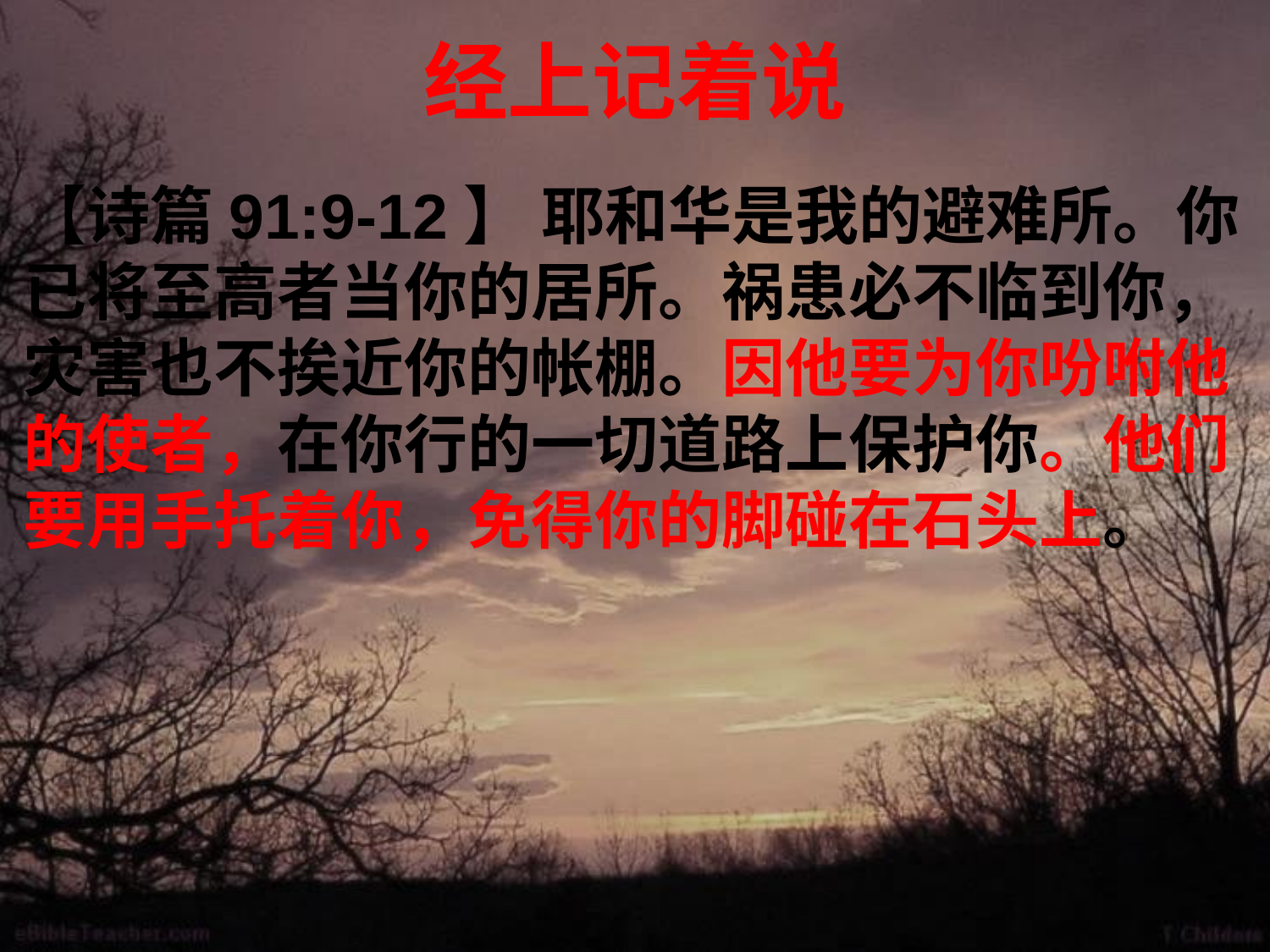

# 经上记着说
【诗篇91:9-12】 耶和华是我的避难所。你已将至高者当你的居所。祸患必不临到你，灾害也不挨近你的帐棚。因他要为你吩咐他的使者，在你行的一切道路上保护你。他们要用手托着你，免得你的脚碰在石头上。